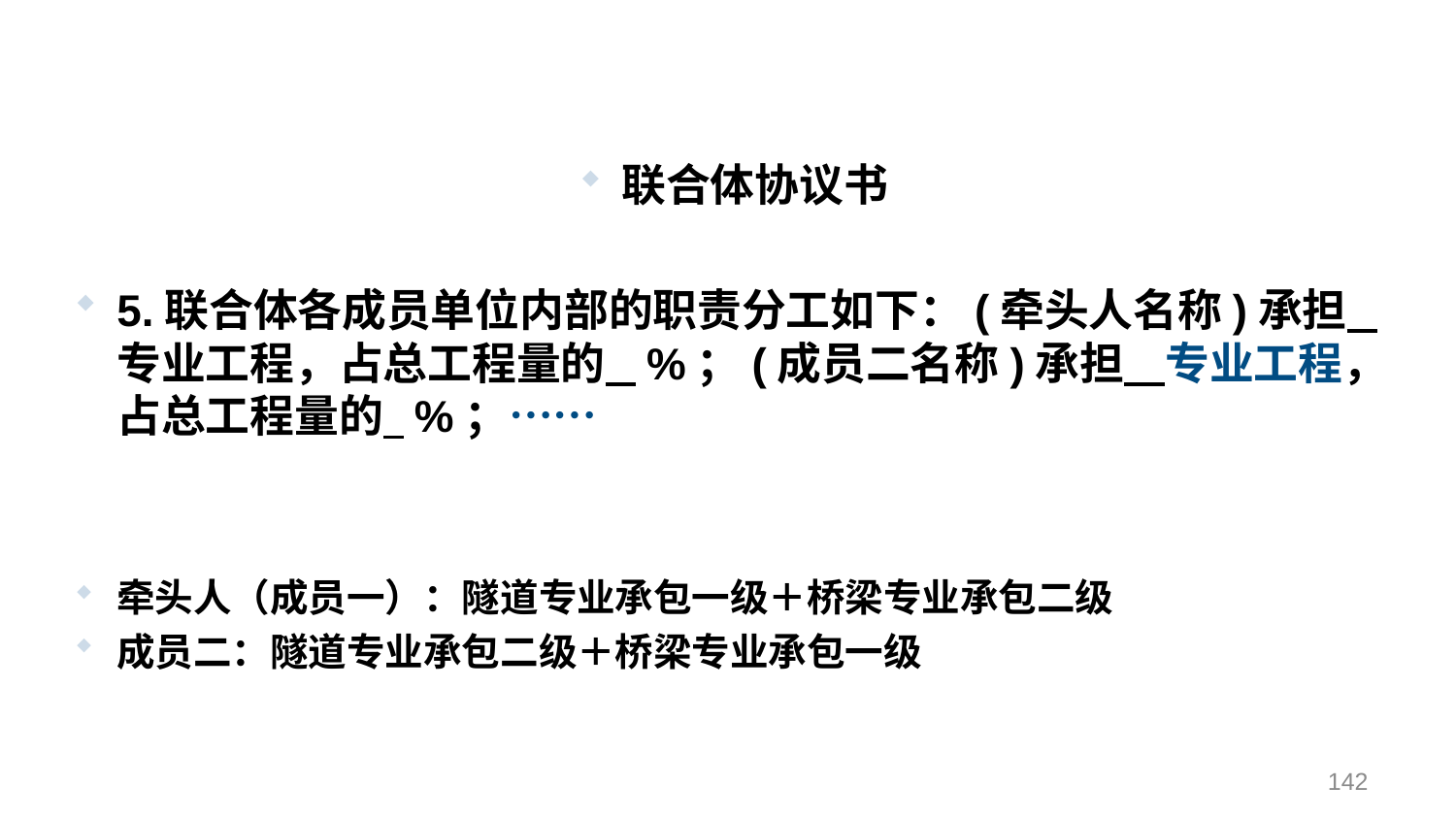

联合体协议书

5.联合体各成员单位内部的职责分工如下：(牵头人名称)承担    专业工程，占总工程量的   %；(成员二名称)承担    专业工程，占总工程量的  %；……

牵头人（成员一）：隧道专业承包一级＋桥梁专业承包二级
成员二：隧道专业承包二级＋桥梁专业承包一级
142